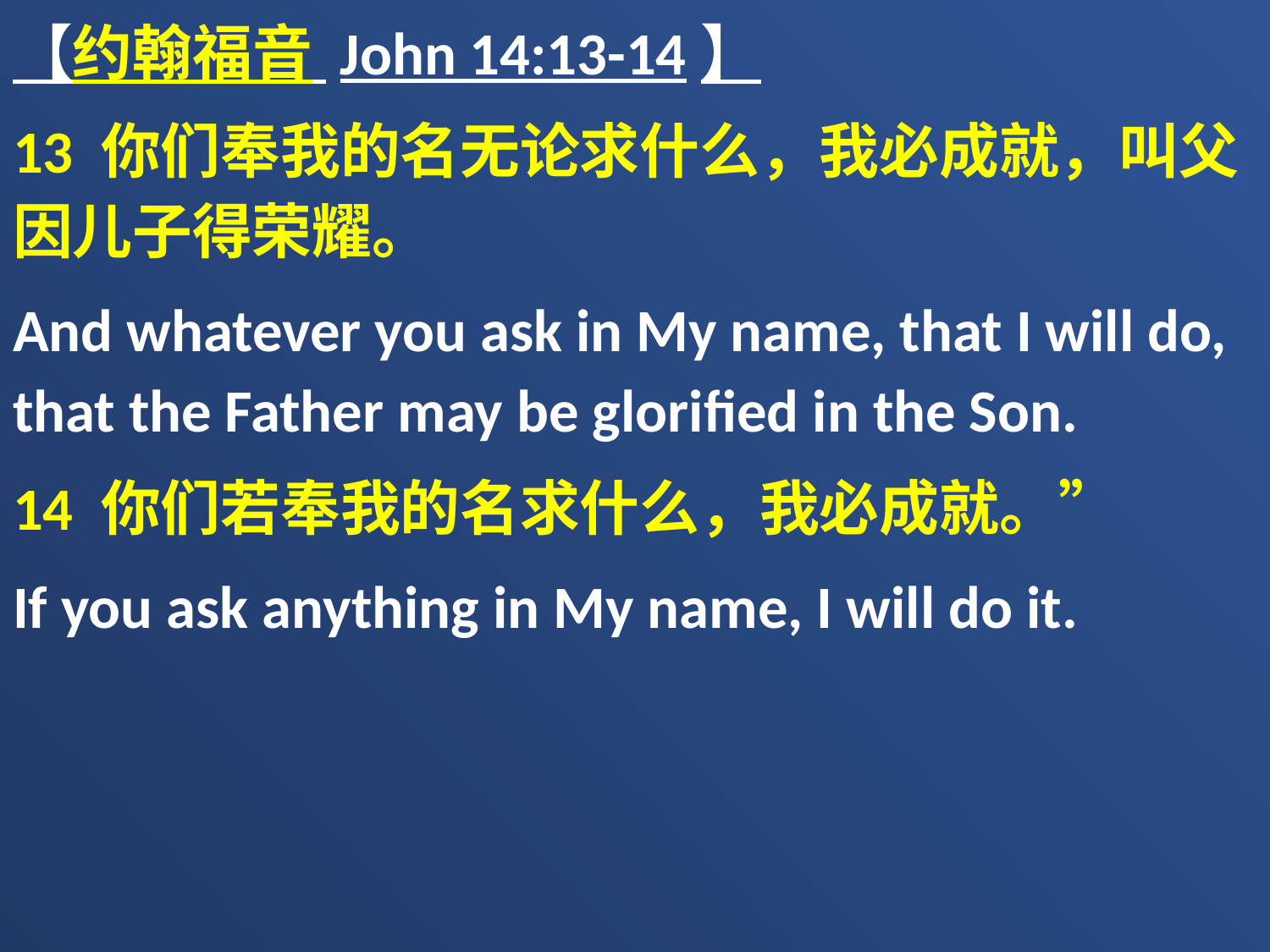

【约翰福音 John 14:13-14】
13 你们奉我的名无论求什么，我必成就，叫父因儿子得荣耀。
And whatever you ask in My name, that I will do, that the Father may be glorified in the Son.
14 你们若奉我的名求什么，我必成就。”
If you ask anything in My name, I will do it.